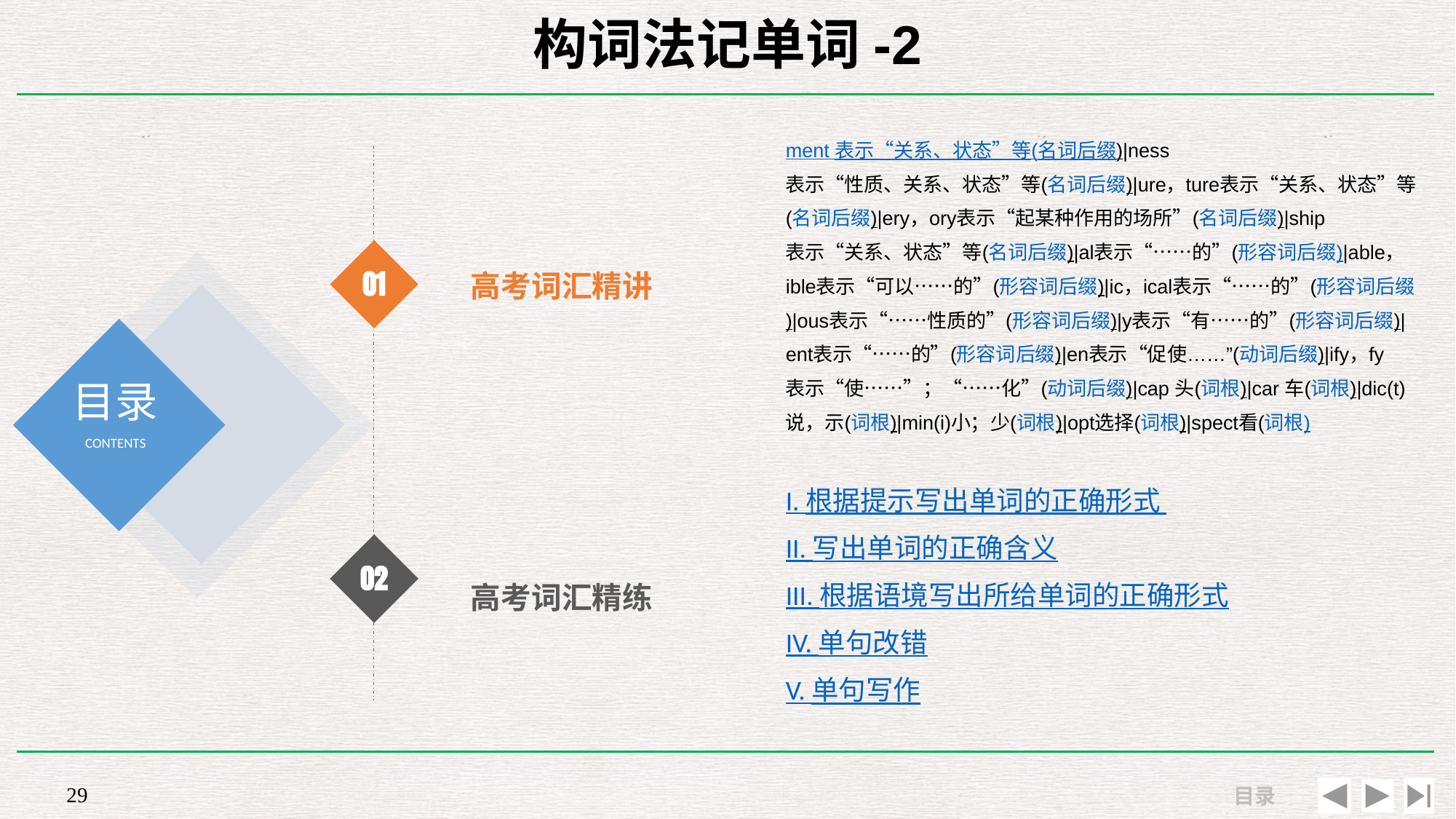

# 构词法记单词-2
高考词汇精讲
ment 表示“关系、状态”等(名词后缀)|ness表示“性质、关系、状态”等(名词后缀)|ure，ture表示“关系、状态”等(名词后缀)|ery，ory表示“起某种作用的场所”(名词后缀)|ship表示“关系、状态”等(名词后缀)|al表示“……的”(形容词后缀)|able，ible表示“可以……的”(形容词后缀)|ic，ical表示“……的”(形容词后缀)|ous表示“……性质的”(形容词后缀)|y表示“有……的”(形容词后缀)|ent表示“……的”(形容词后缀)|en表示“促使……”(动词后缀)|ify，fy表示“使……”；“……化”(动词后缀)|cap 头(词根)|car 车(词根)|dic(t)说，示(词根)|min(i)小；少(词根)|opt选择(词根)|spect看(词根)
01

I. 根据提示写出单词的正确形式
II. 写出单词的正确含义
III. 根据语境写出所给单词的正确形式
IV. 单句改错
V. 单句写作
高考词汇精练
02